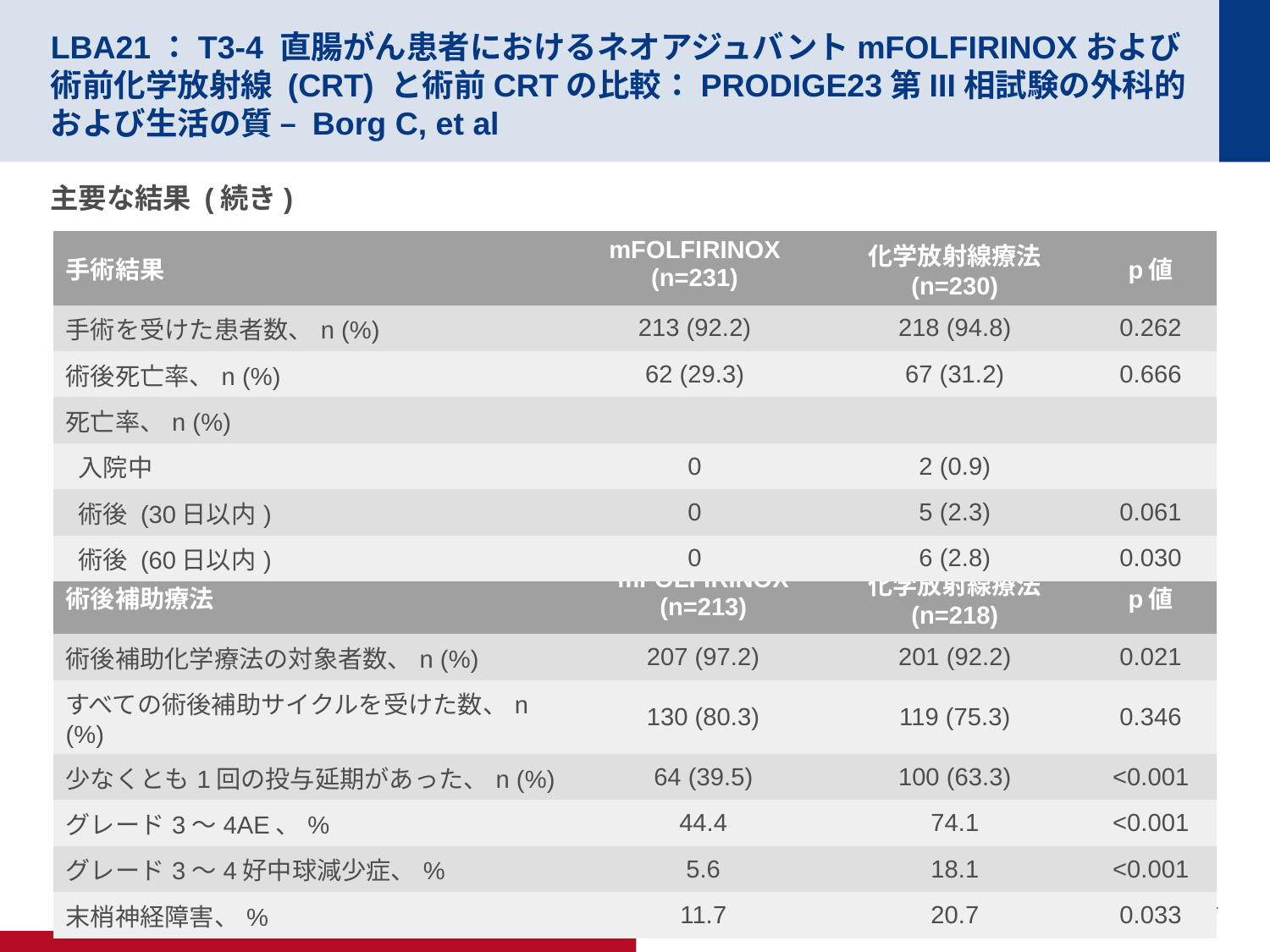

# LBA21：T3-4 直腸がん患者におけるネオアジュバントmFOLFIRINOXおよび術前化学放射線 (CRT) と術前CRTの比較：PRODIGE23第III相試験の外科的および生活の質 – Borg C, et al
主要な結果 (続き)
| 手術結果 | mFOLFIRINOX (n=231) | 化学放射線療法 (n=230) | p値 |
| --- | --- | --- | --- |
| 手術を受けた患者数、n (%) | 213 (92.2) | 218 (94.8) | 0.262 |
| 術後死亡率、n (%) | 62 (29.3) | 67 (31.2) | 0.666 |
| 死亡率、n (%) |  |  |  |
| 入院中 | 0 | 2 (0.9) |  |
| 術後 (30日以内) | 0 | 5 (2.3) | 0.061 |
| 術後 (60日以内) | 0 | 6 (2.8) | 0.030 |
| 術後補助療法 | mFOLFIRINOX (n=213) | 化学放射線療法 (n=218) | p値 |
| --- | --- | --- | --- |
| 術後補助化学療法の対象者数、n (%) | 207 (97.2) | 201 (92.2) | 0.021 |
| すべての術後補助サイクルを受けた数、n (%) | 130 (80.3) | 119 (75.3) | 0.346 |
| 少なくとも1回の投与延期があった、n (%) | 64 (39.5) | 100 (63.3) | <0.001 |
| グレード3～4AE、% | 44.4 | 74.1 | <0.001 |
| グレード3～4好中球減少症、% | 5.6 | 18.1 | <0.001 |
| 末梢神経障害、% | 11.7 | 20.7 | 0.033 |
Borg C, et al.Ann Oncol 2020;31(補遺):要旨 LBA21